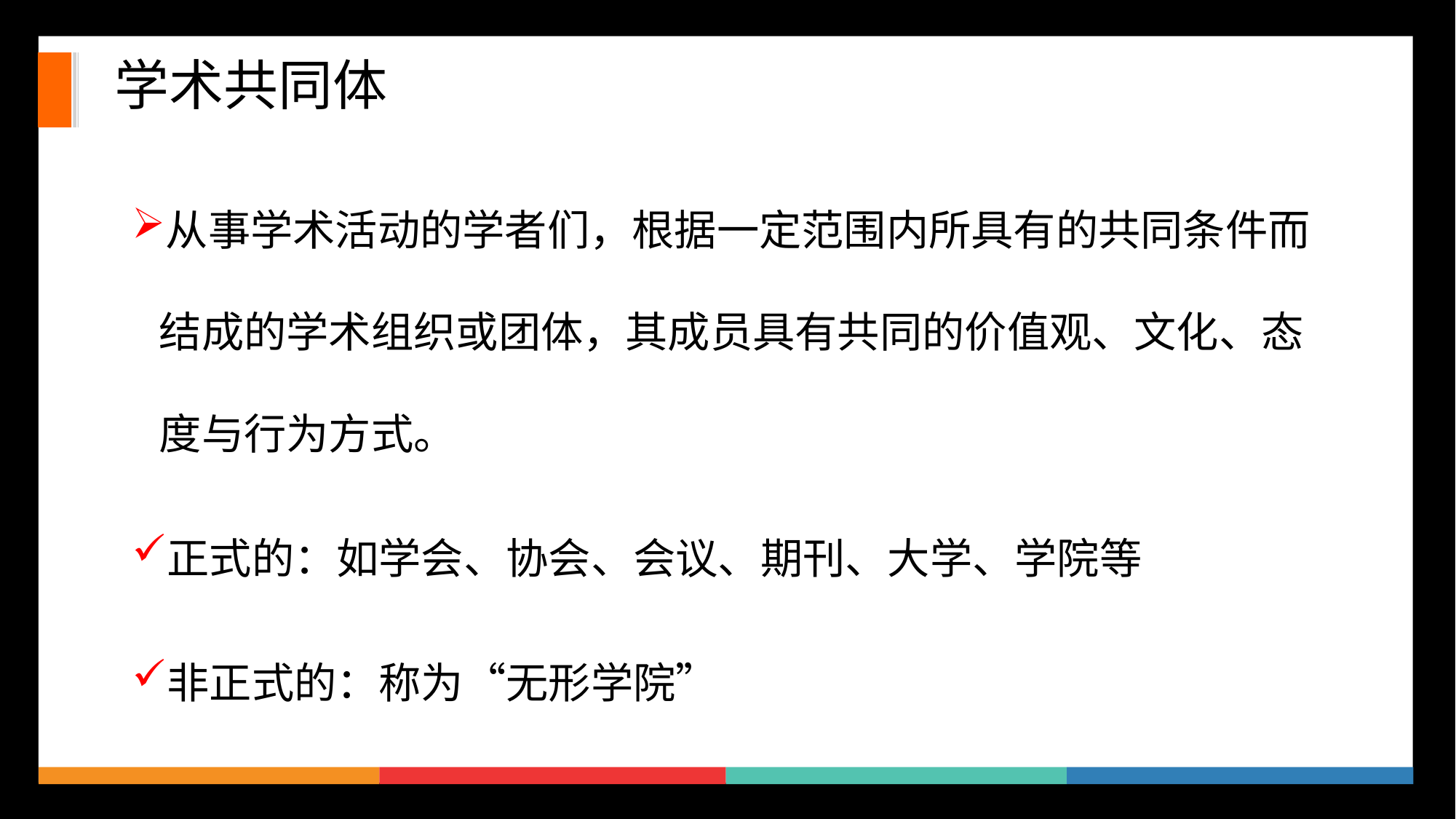

学术共同体
从事学术活动的学者们，根据一定范围内所具有的共同条件而结成的学术组织或团体，其成员具有共同的价值观、文化、态度与行为方式。
正式的：如学会、协会、会议、期刊、大学、学院等
非正式的：称为“无形学院”